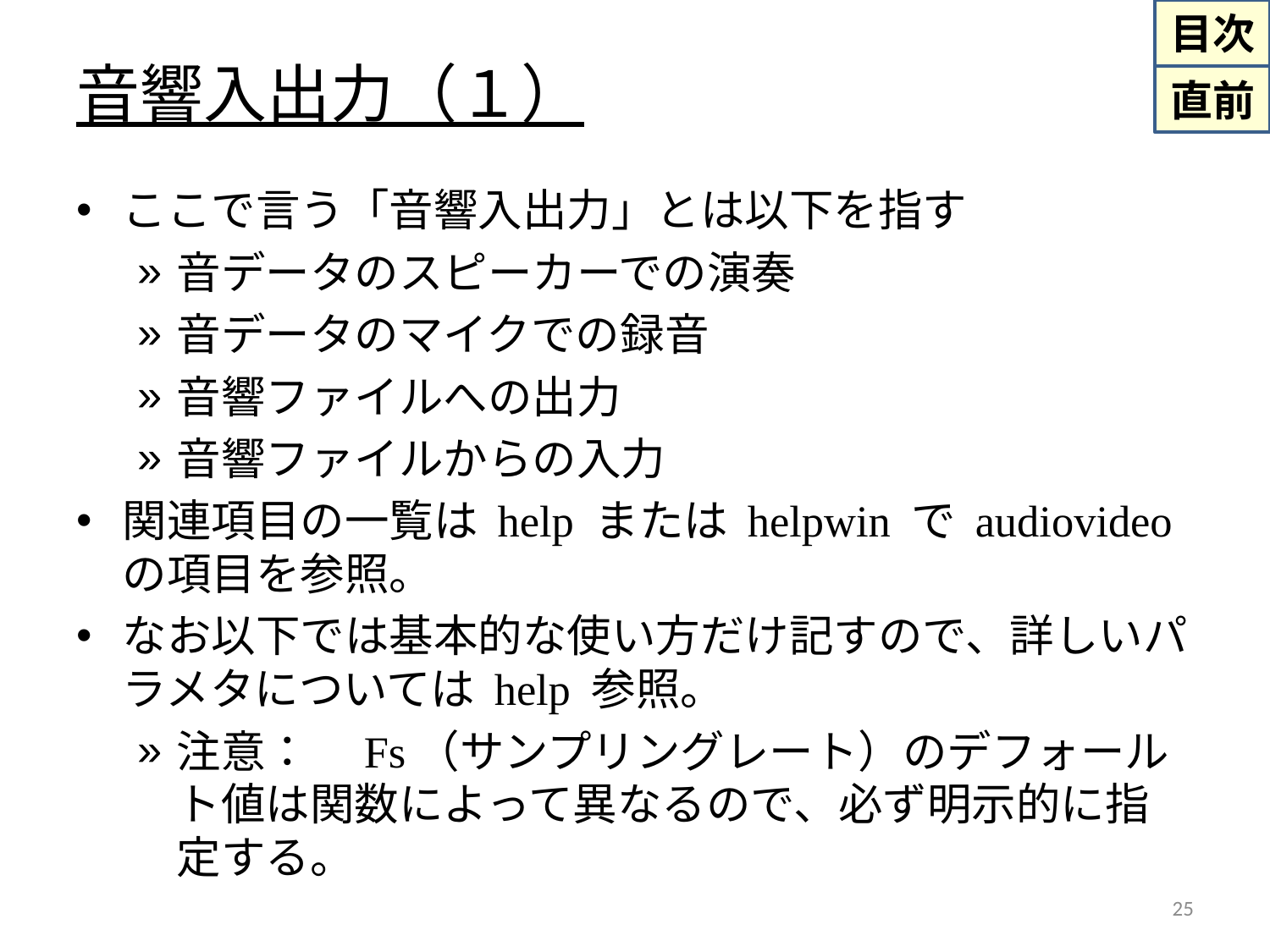

# 音響入出力（１）
ここで言う「音響入出力」とは以下を指す
音データのスピーカーでの演奏
音データのマイクでの録音
音響ファイルへの出力
音響ファイルからの入力
関連項目の一覧は help または helpwin で audiovideo の項目を参照。
なお以下では基本的な使い方だけ記すので、詳しいパラメタについては help 参照。
注意：　Fs（サンプリングレート）のデフォールト値は関数によって異なるので、必ず明示的に指定する。
25